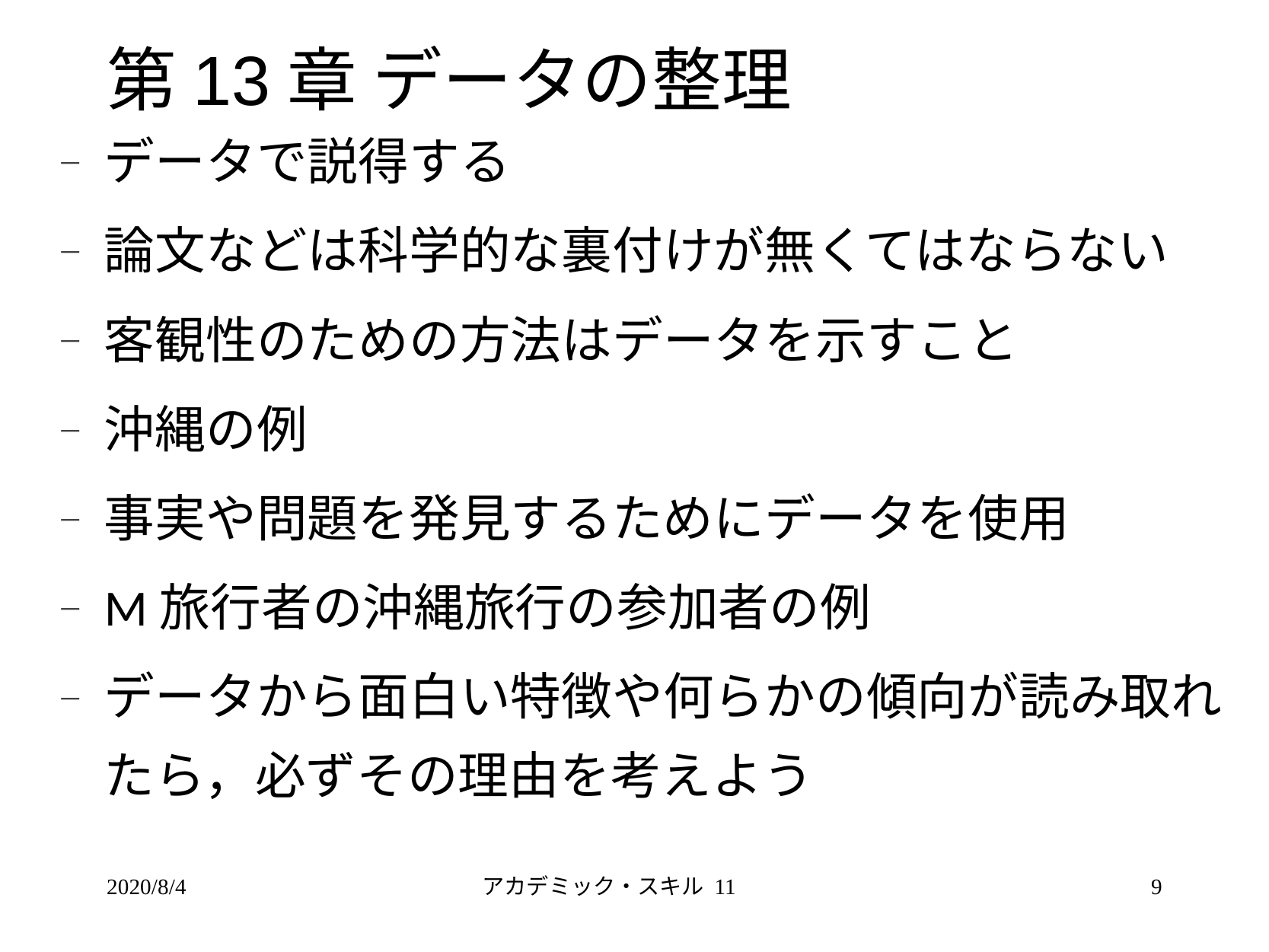

# 第13章 データの整理
データで説得する
論文などは科学的な裏付けが無くてはならない
客観性のための方法はデータを示すこと
沖縄の例
事実や問題を発見するためにデータを使用
M旅行者の沖縄旅行の参加者の例
データから面白い特徴や何らかの傾向が読み取れたら，必ずその理由を考えよう

2020/8/4
アカデミック・スキル 11
9